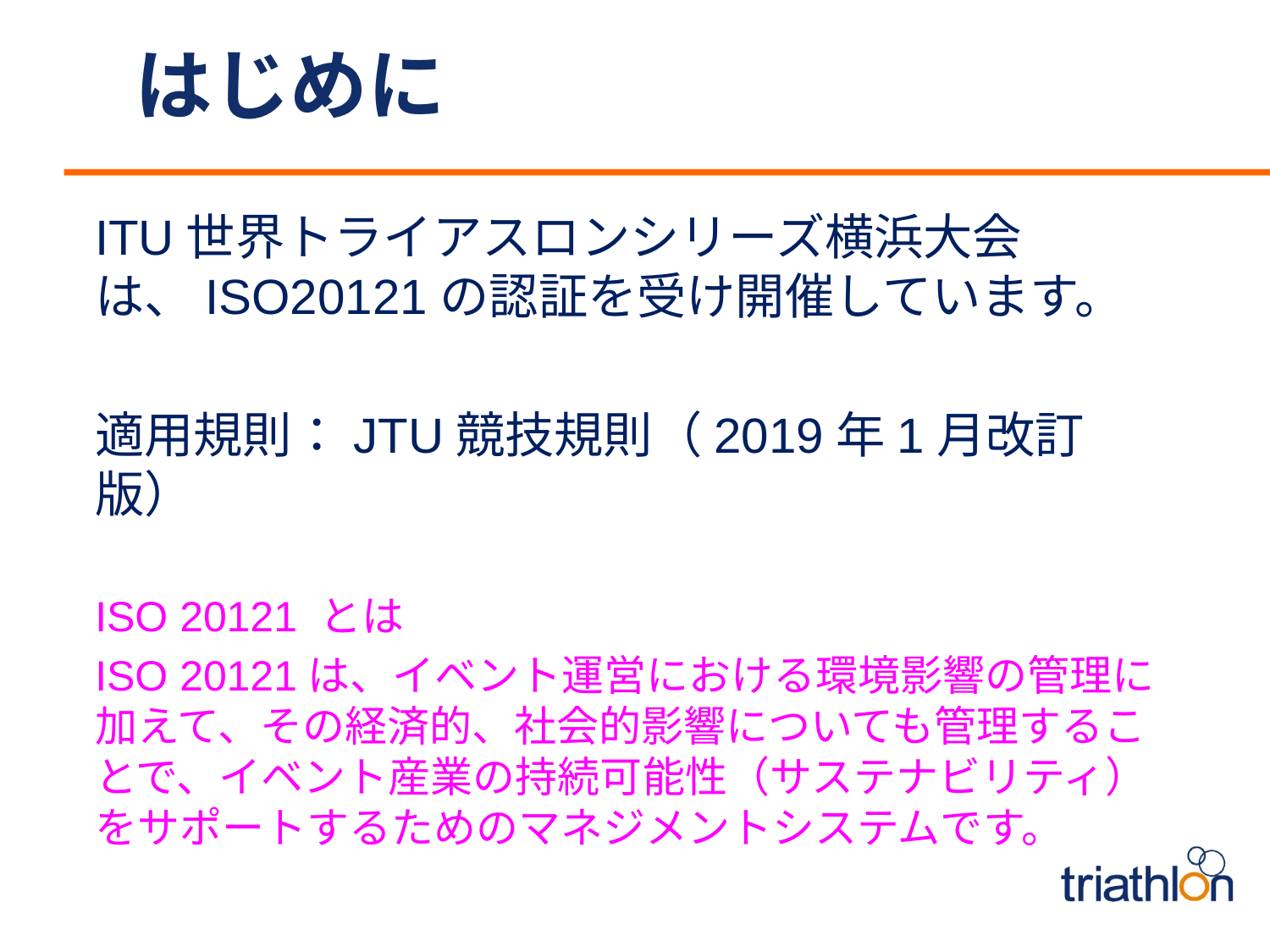

# はじめに
ITU世界トライアスロンシリーズ横浜大会は、ISO20121の認証を受け開催しています。

適用規則：JTU競技規則（2019年1月改訂版）

ISO 20121 とは
ISO 20121は、イベント運営における環境影響の管理に加えて、その経済的、社会的影響についても管理することで、イベント産業の持続可能性（サステナビリティ）をサポートするためのマネジメントシステムです。